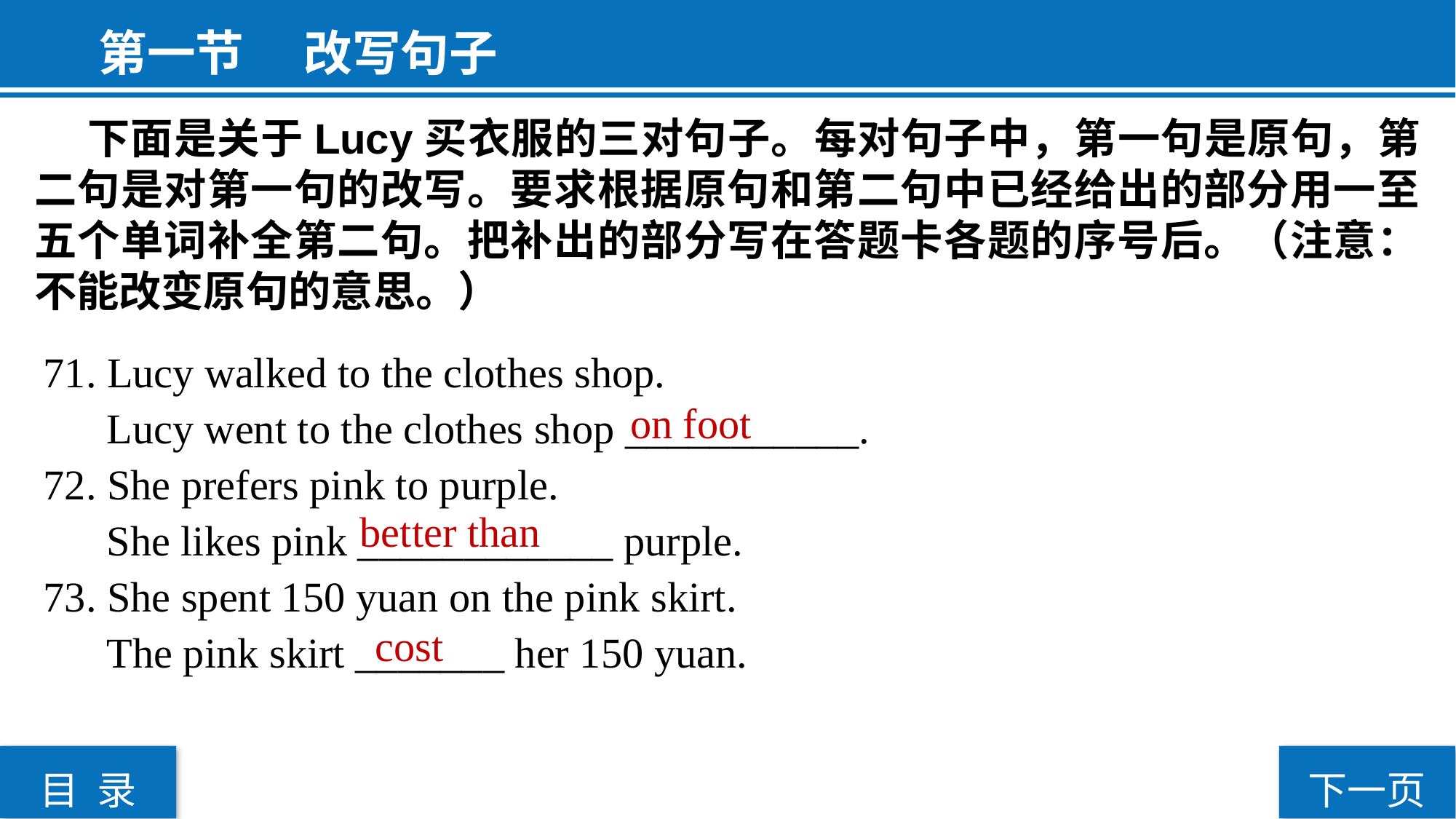

第一节  改写句子
    下面是关于Lucy买衣服的三对句子。每对句子中，第一句是原句，第二句是对第一句的改写。要求根据原句和第二句中已经给出的部分用一至五个单词补全第二句。把补出的部分写在答题卡各题的序号后。（注意：不能改变原句的意思。）
71. Lucy walked to the clothes shop.
      Lucy went to the clothes shop ___________.
72. She prefers pink to purple.
      She likes pink ____________ purple.
73. She spent 150 yuan on the pink skirt.
      The pink skirt _______ her 150 yuan.
 on foot
 better than
 cost